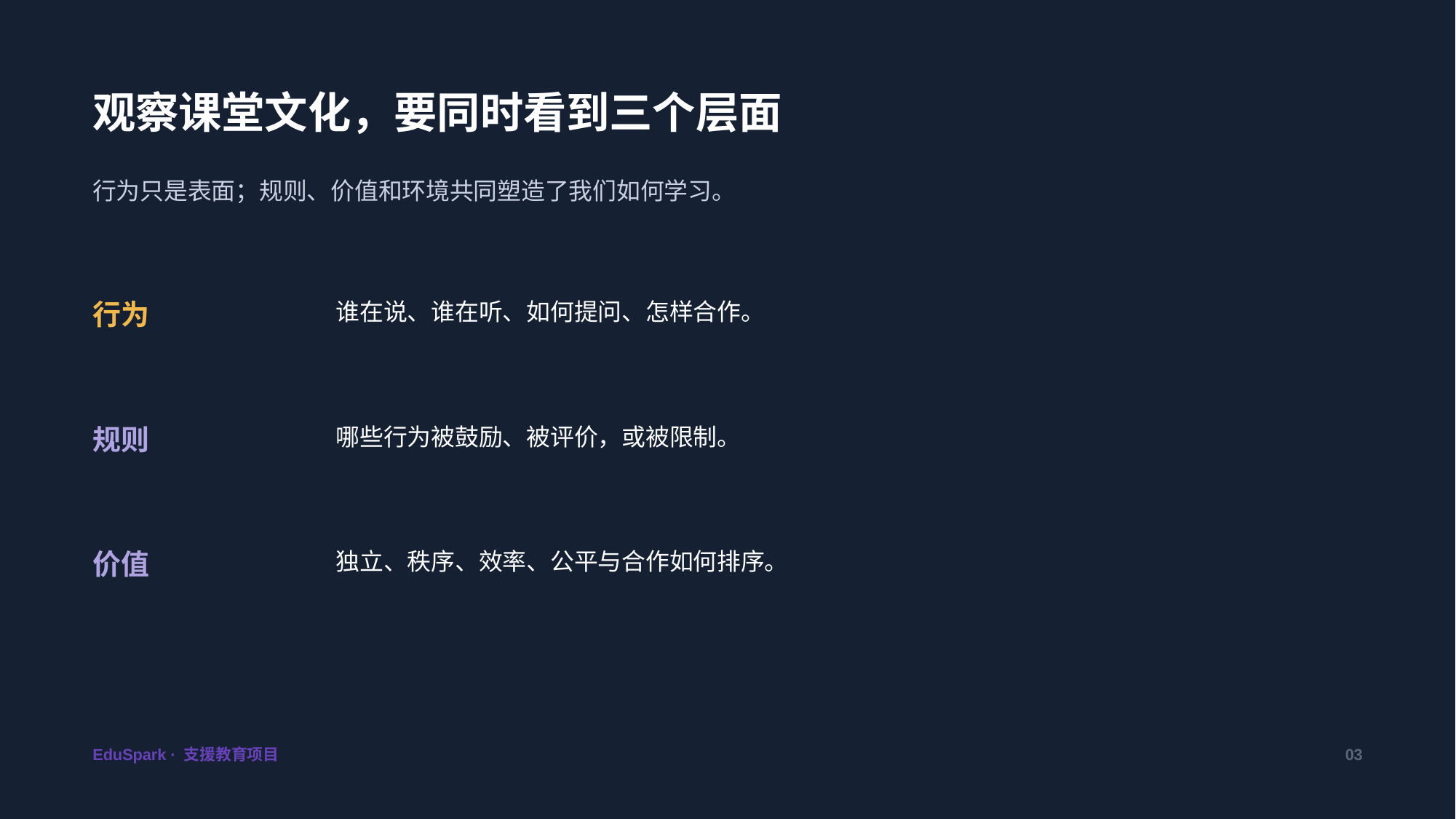

观察课堂文化，要同时看到三个层面
行为只是表面；规则、价值和环境共同塑造了我们如何学习。
行为
谁在说、谁在听、如何提问、怎样合作。
规则
哪些行为被鼓励、被评价，或被限制。
价值
独立、秩序、效率、公平与合作如何排序。
EduSpark · 支援教育项目
03